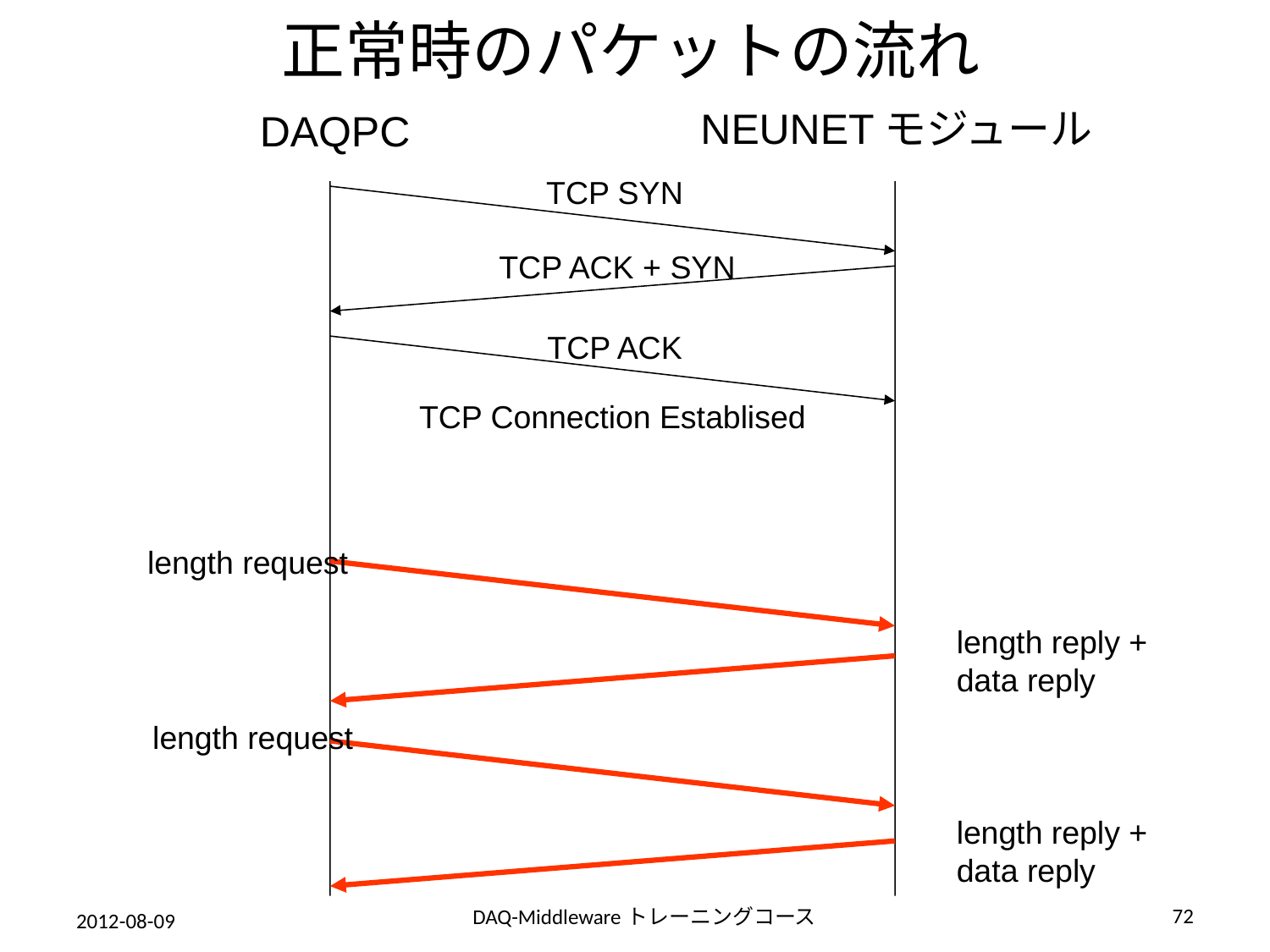

# 正常時のパケットの流れ
NEUNETモジュール
DAQPC
TCP SYN

TCP ACK + SYN

TCP ACK

TCP Connection Establised
length request

length reply +
data reply

length request

length reply +
data reply

72
DAQ-Middlewareトレーニングコース
2012-08-09